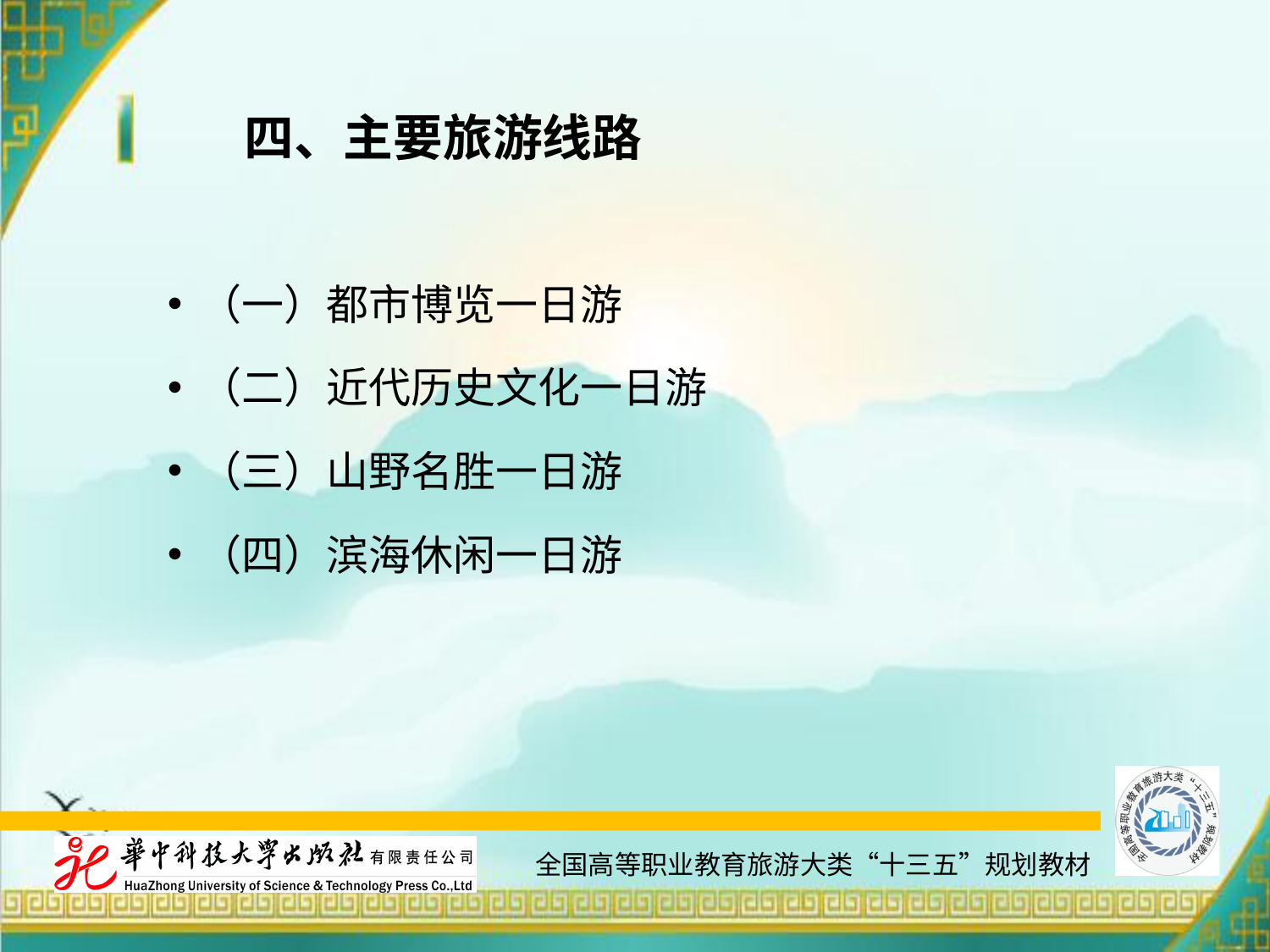

# 四、主要旅游线路
（一）都市博览一日游
（二）近代历史文化一日游
（三）山野名胜一日游
（四）滨海休闲一日游